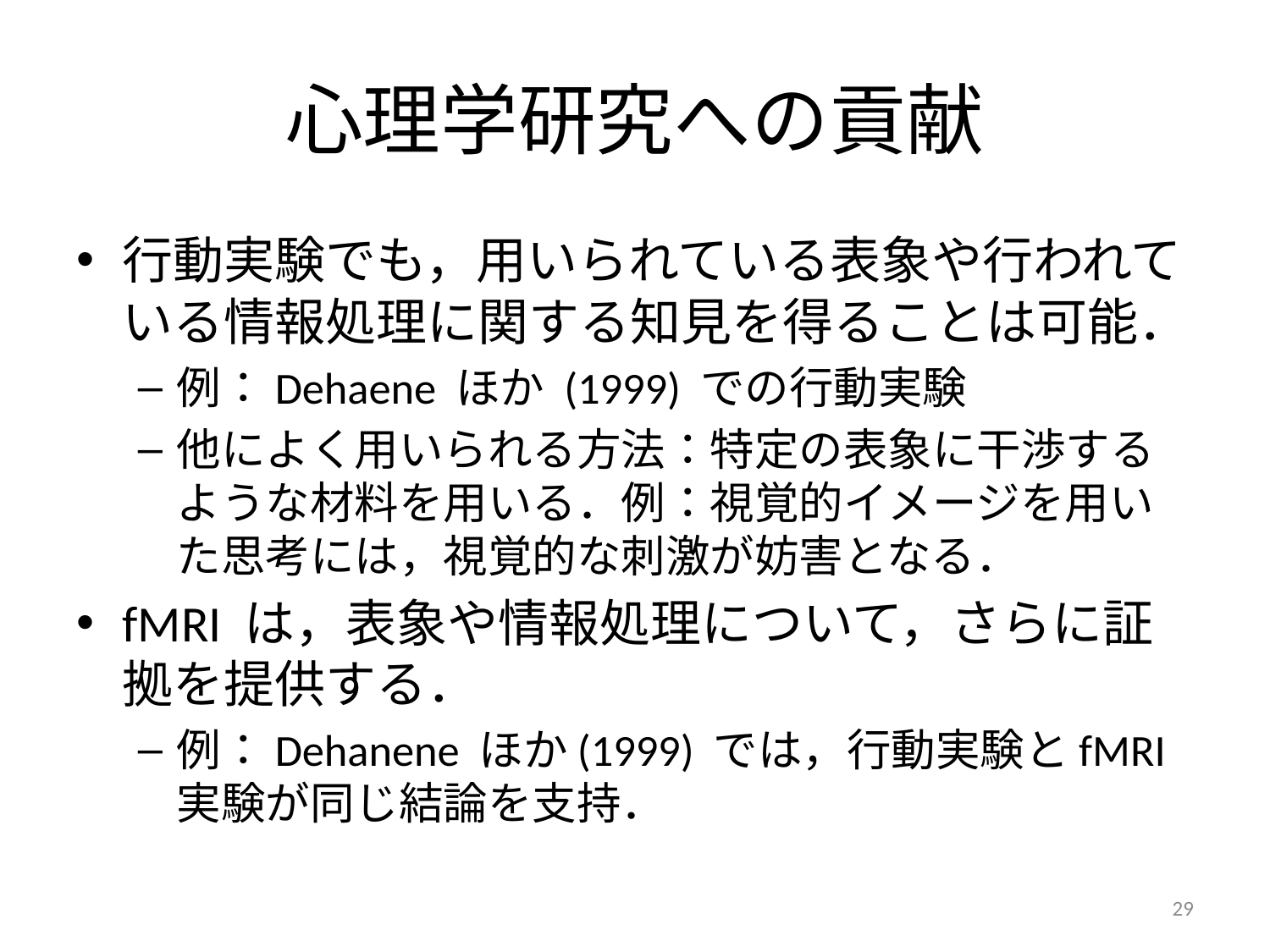

# 心理学研究への貢献
行動実験でも，用いられている表象や行われている情報処理に関する知見を得ることは可能．
例：Dehaene ほか (1999) での行動実験
他によく用いられる方法：特定の表象に干渉するような材料を用いる．例：視覚的イメージを用いた思考には，視覚的な刺激が妨害となる．
fMRI は，表象や情報処理について，さらに証拠を提供する．
例：Dehanene ほか(1999) では，行動実験とfMRI実験が同じ結論を支持．
29